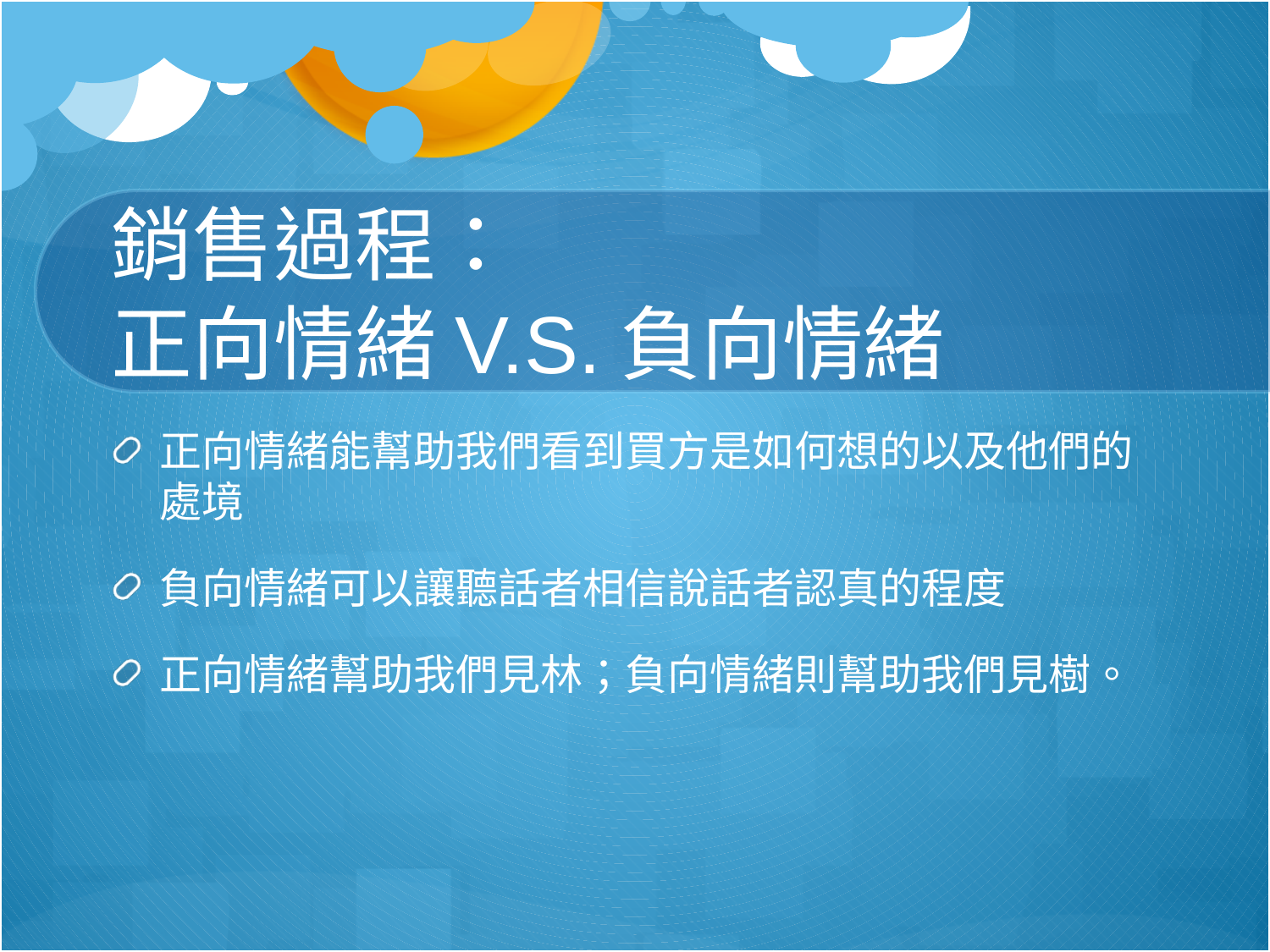

# 銷售過程： 正向情緒V.S.負向情緒
正向情緒能幫助我們看到買方是如何想的以及他們的處境
負向情緒可以讓聽話者相信說話者認真的程度
正向情緒幫助我們見林；負向情緒則幫助我們見樹。